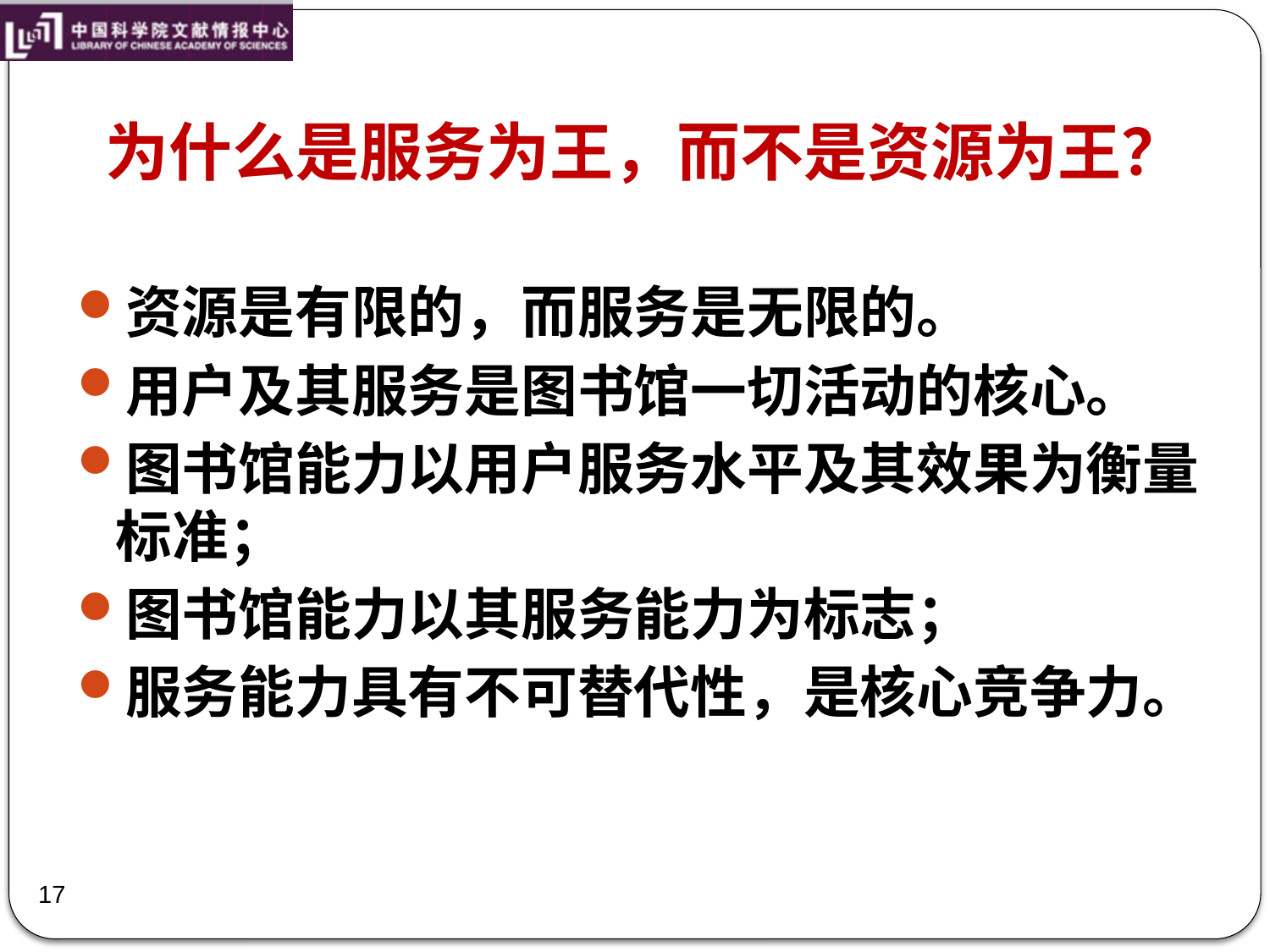

为什么是服务为王，而不是资源为王？

资源是有限的，而服务是无限的。
用户及其服务是图书馆一切活动的核心。
图书馆能力以用户服务水平及其效果为衡量标准；
图书馆能力以其服务能力为标志；
服务能力具有不可替代性，是核心竞争力。

17